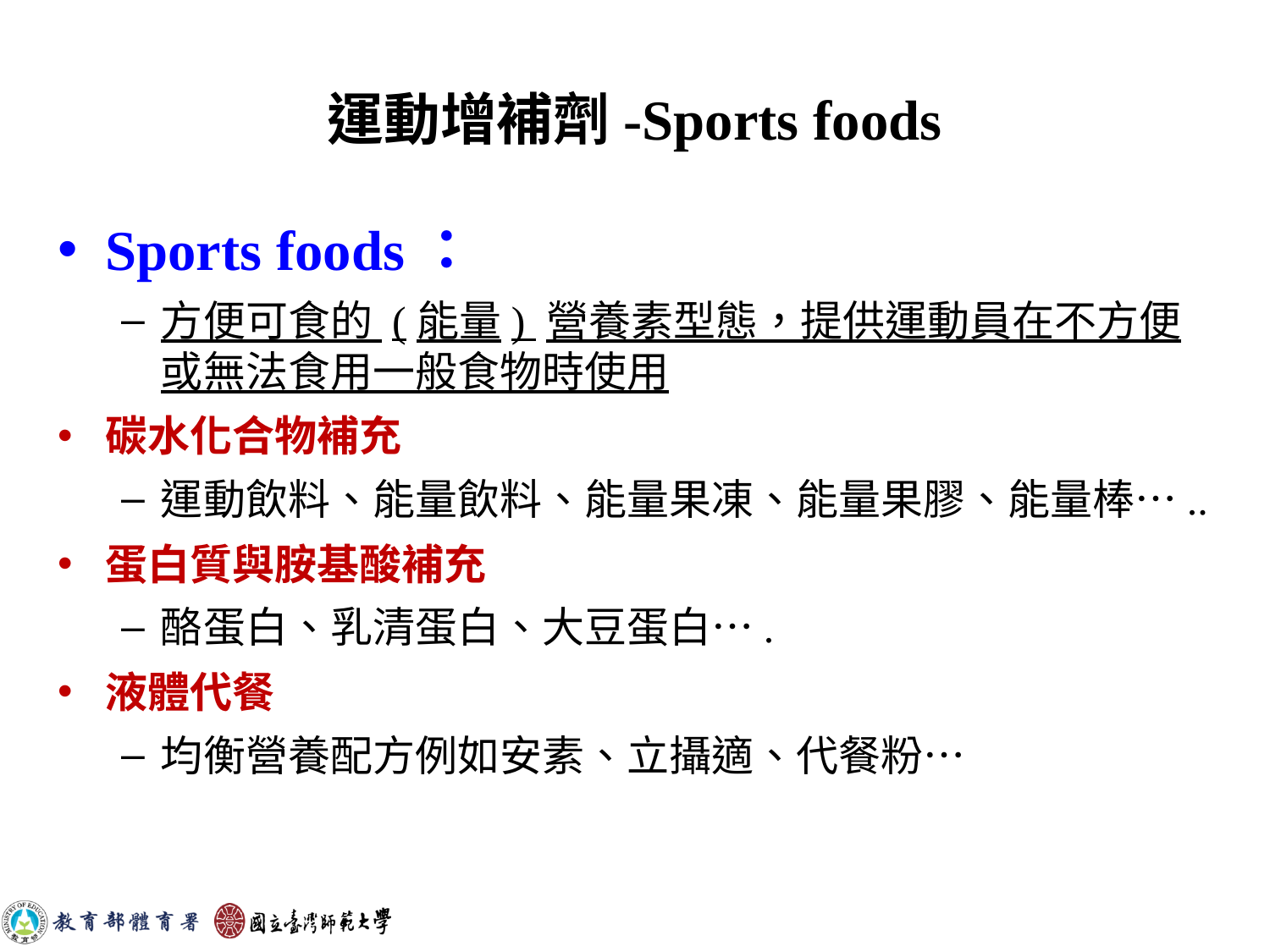

# 運動增補劑-Sports foods
Sports foods：
方便可食的 (能量) 營養素型態，提供運動員在不方便或無法食用一般食物時使用
碳水化合物補充
運動飲料、能量飲料、能量果凍、能量果膠、能量棒…..
蛋白質與胺基酸補充
酪蛋白、乳清蛋白、大豆蛋白….
液體代餐
均衡營養配方例如安素、立攝適、代餐粉…